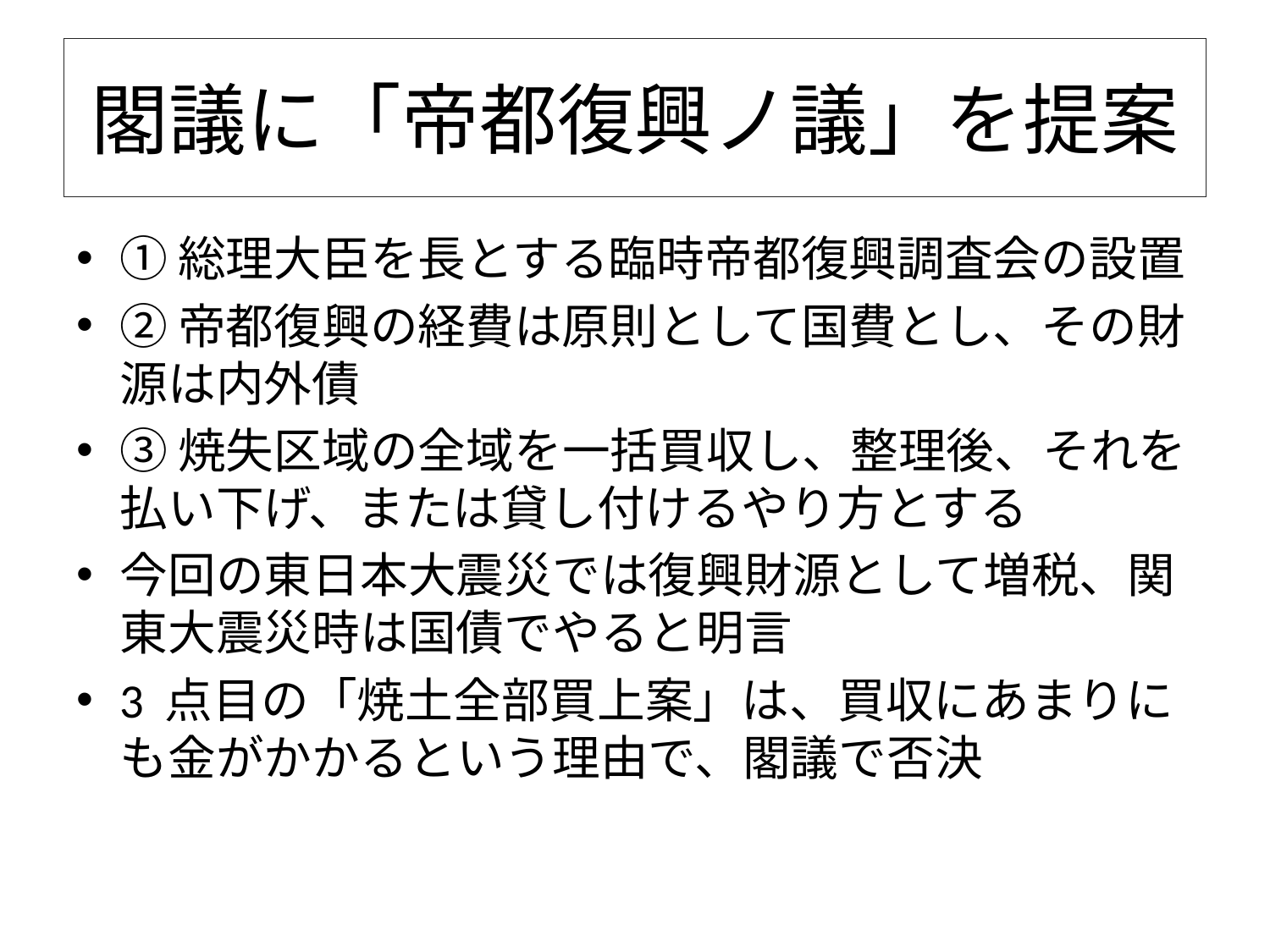

# 閣議に「帝都復興ノ議」を提案
①総理大臣を長とする臨時帝都復興調査会の設置
②帝都復興の経費は原則として国費とし、その財源は内外債
③焼失区域の全域を一括買収し、整理後、それを払い下げ、または貸し付けるやり方とする
今回の東日本大震災では復興財源として増税、関東大震災時は国債でやると明言
3 点目の「焼土全部買上案」は、買収にあまりにも金がかかるという理由で、閣議で否決